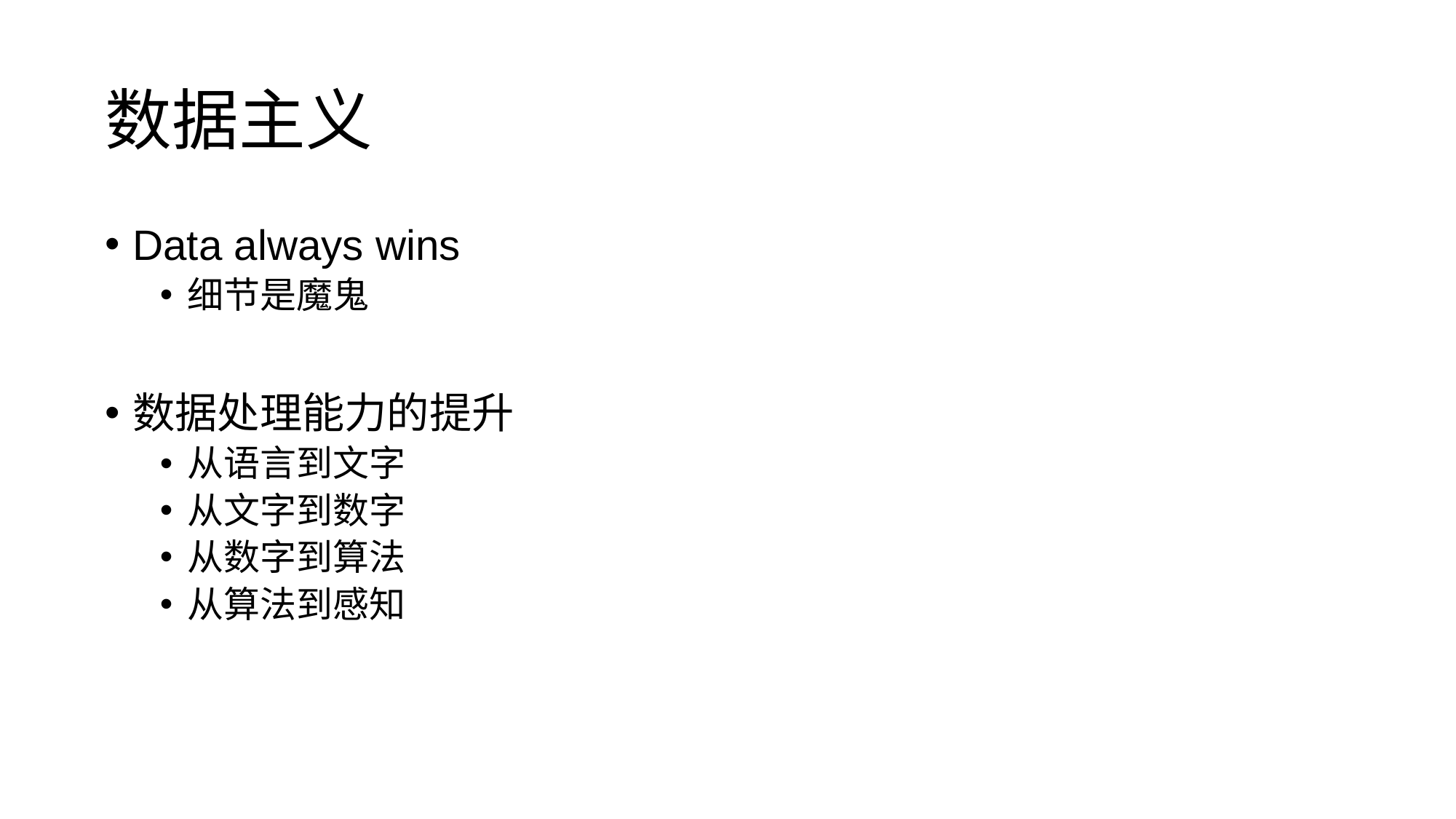

# 数据主义
Data always wins
细节是魔鬼

数据处理能力的提升
从语言到文字
从文字到数字
从数字到算法
从算法到感知